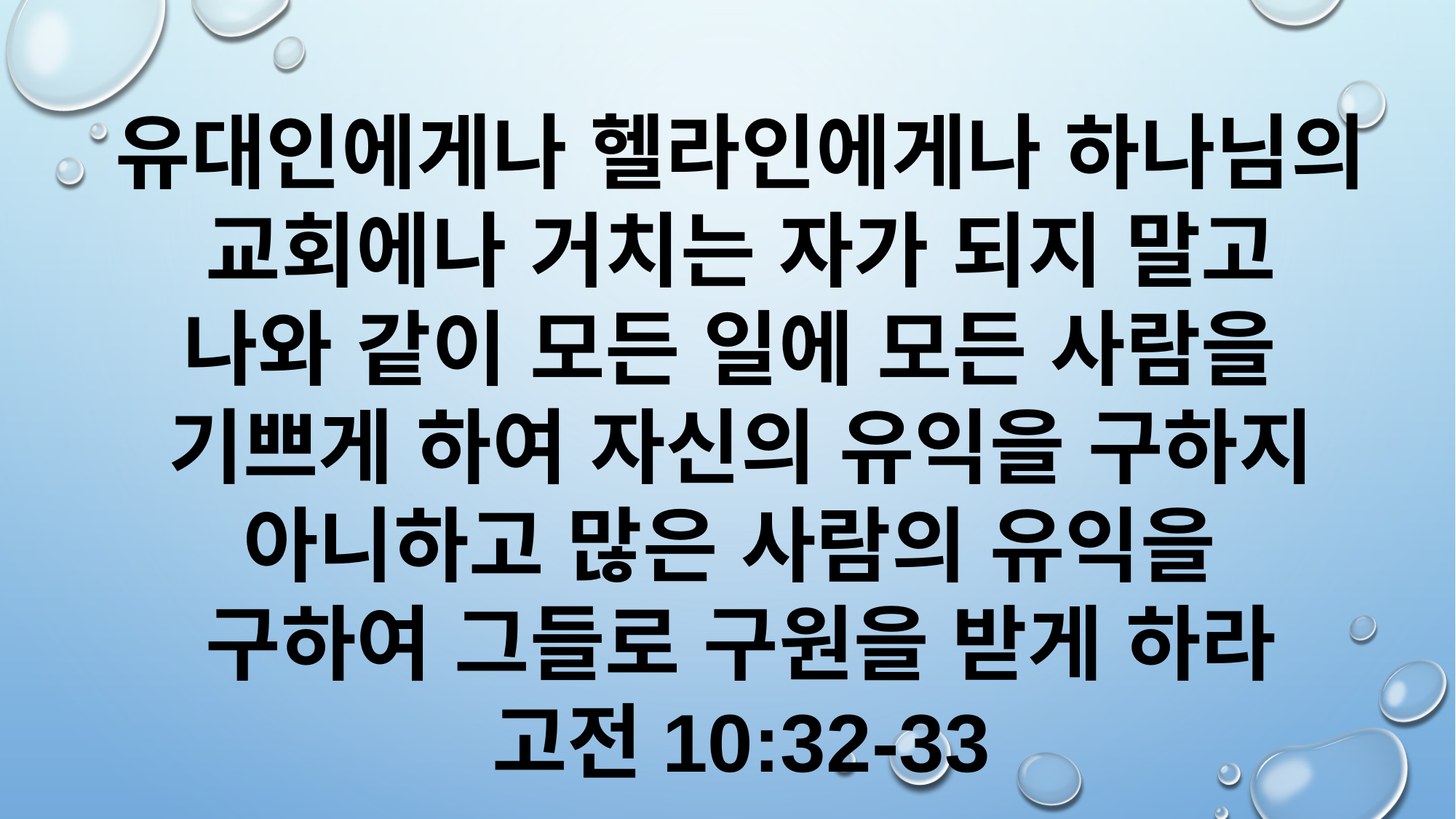

유대인에게나 헬라인에게나 하나님의 교회에나 거치는 자가 되지 말고
나와 같이 모든 일에 모든 사람을
기쁘게 하여 자신의 유익을 구하지 아니하고 많은 사람의 유익을
구하여 그들로 구원을 받게 하라
고전10:32-33